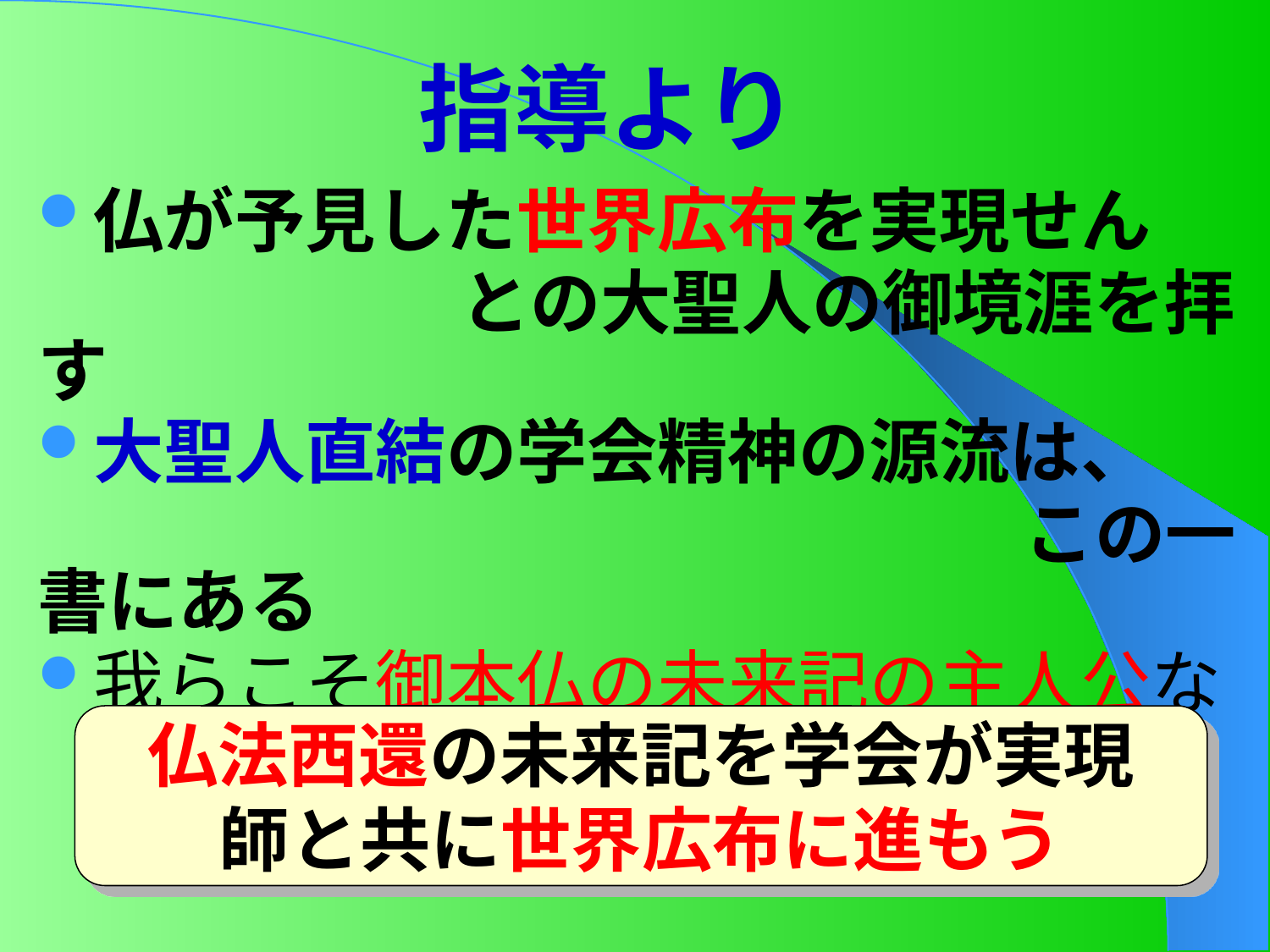

# 指導より
仏が予見した世界広布を実現せん
　　　　　　との大聖人の御境涯を拝す
大聖人直結の学会精神の源流は、
　　　　　　　　　　　　　　この一書にある
我らこそ御本仏の未来記の主人公なりと誇り高く宣言したい

仏法西還の未来記を学会が実現
師と共に世界広布に進もう